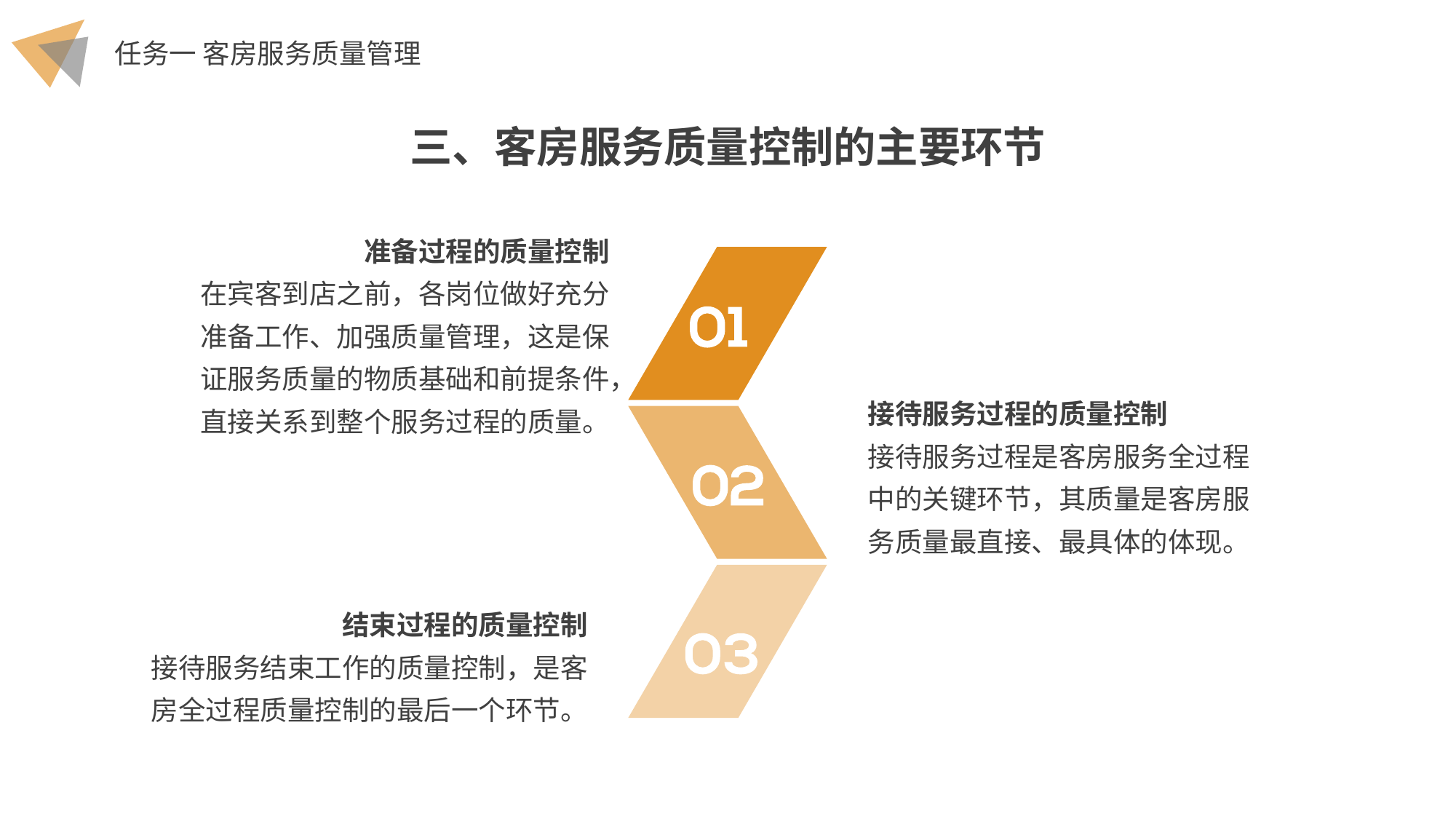

三、客房服务质量控制的主要环节
准备过程的质量控制
在宾客到店之前，各岗位做好充分准备工作、加强质量管理，这是保证服务质量的物质基础和前提条件，直接关系到整个服务过程的质量。

接待服务过程的质量控制
接待服务过程是客房服务全过程中的关键环节，其质量是客房服务质量最直接、最具体的体现。

结束过程的质量控制
接待服务结束工作的质量控制，是客房全过程质量控制的最后一个环节。